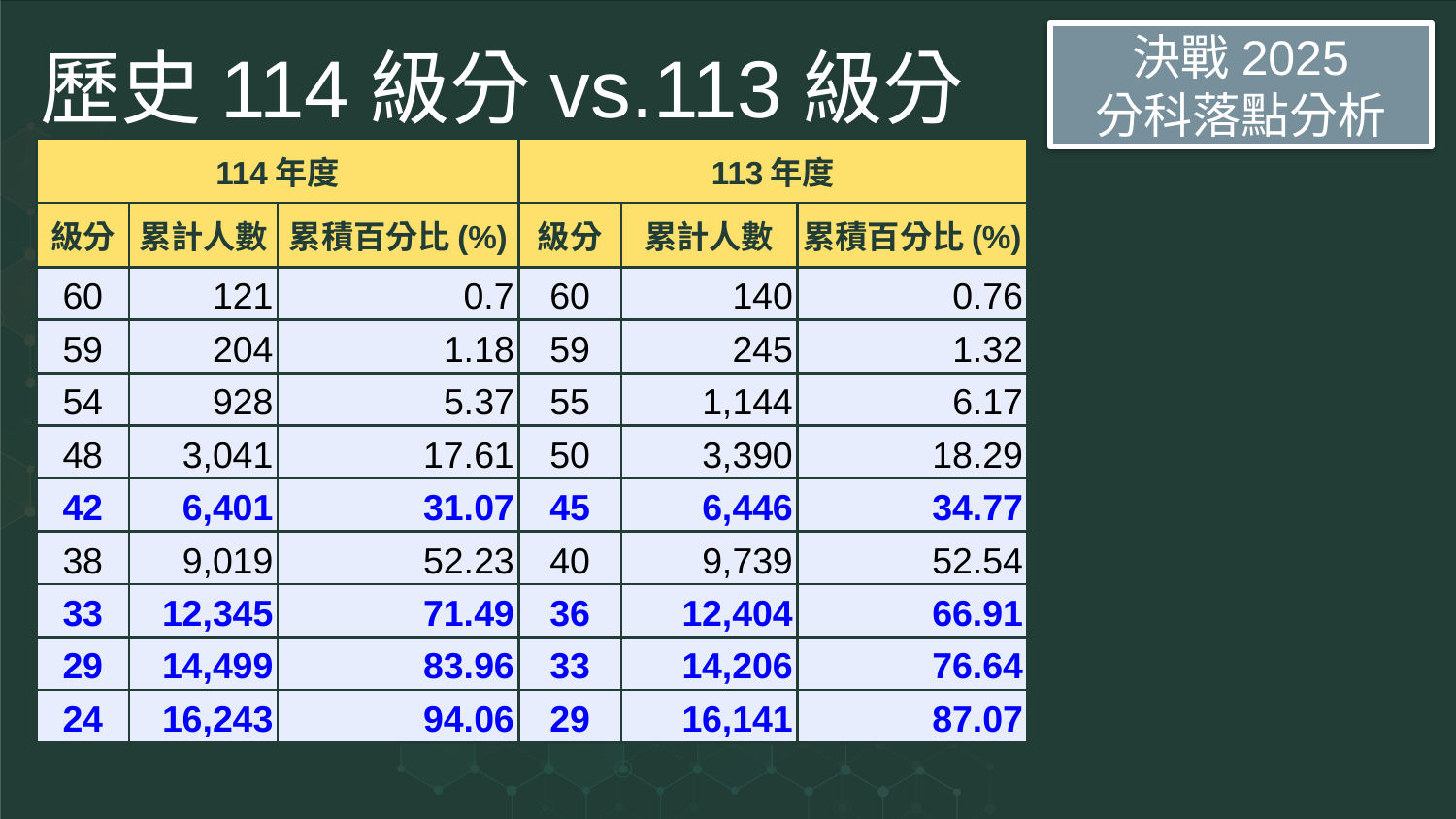

# 歷史114級分vs.113級分
決戰2025
分科落點分析
| 114年度 |  |  | 113年度 |  |  |
| --- | --- | --- | --- | --- | --- |
| 級分 | 累計人數 | 累積百分比(%) | 級分 | 累計人數 | 累積百分比(%) |
| 60 | 121 | 0.7 | 60 | 140 | 0.76 |
| 59 | 204 | 1.18 | 59 | 245 | 1.32 |
| 54 | 928 | 5.37 | 55 | 1,144 | 6.17 |
| 48 | 3,041 | 17.61 | 50 | 3,390 | 18.29 |
| 42 | 6,401 | 31.07 | 45 | 6,446 | 34.77 |
| 38 | 9,019 | 52.23 | 40 | 9,739 | 52.54 |
| 33 | 12,345 | 71.49 | 36 | 12,404 | 66.91 |
| 29 | 14,499 | 83.96 | 33 | 14,206 | 76.64 |
| 24 | 16,243 | 94.06 | 29 | 16,141 | 87.07 |